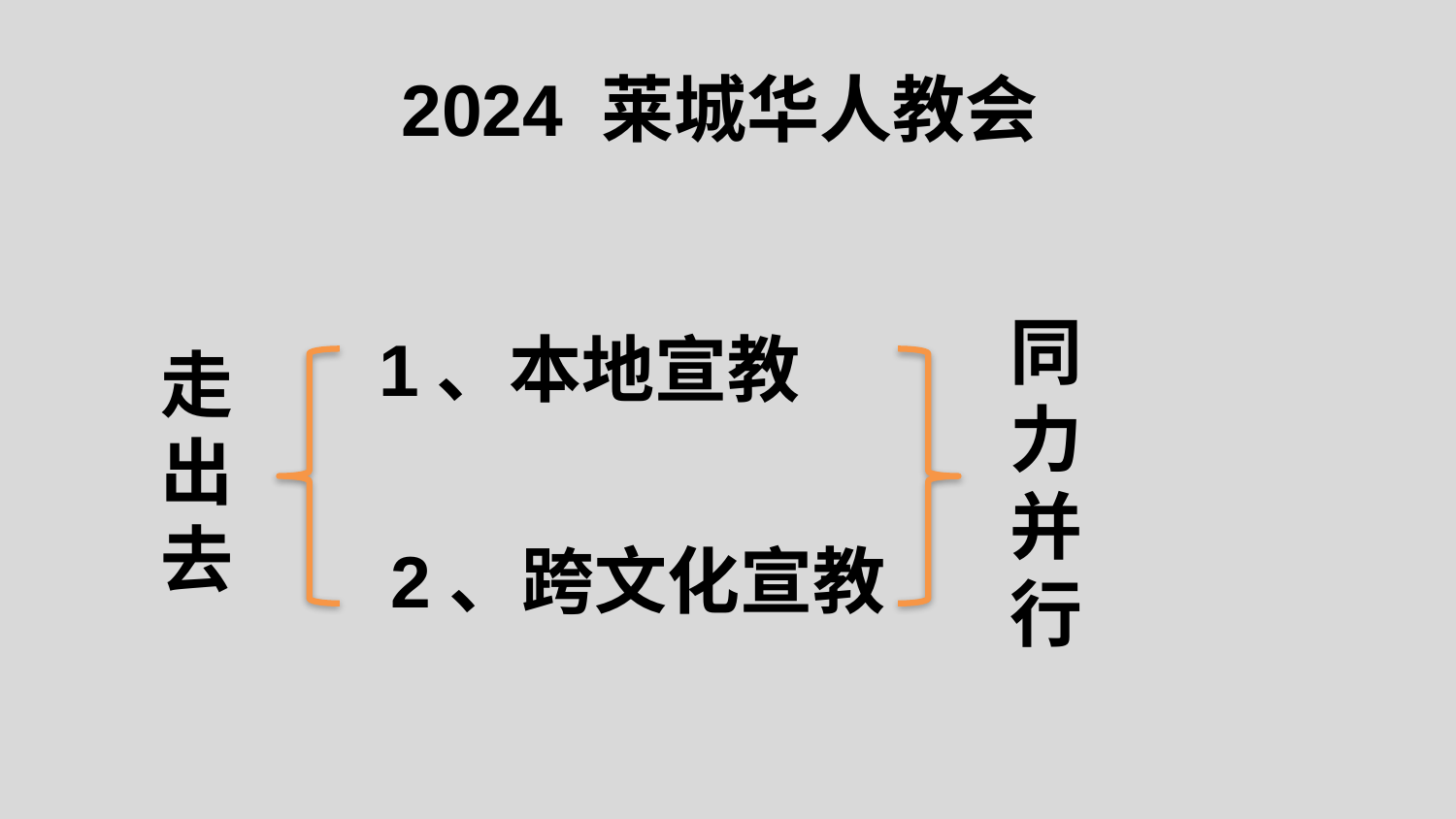

# 2024 莱城华人教会
走出去
同力并行
1、本地宣教

2、跨文化宣教